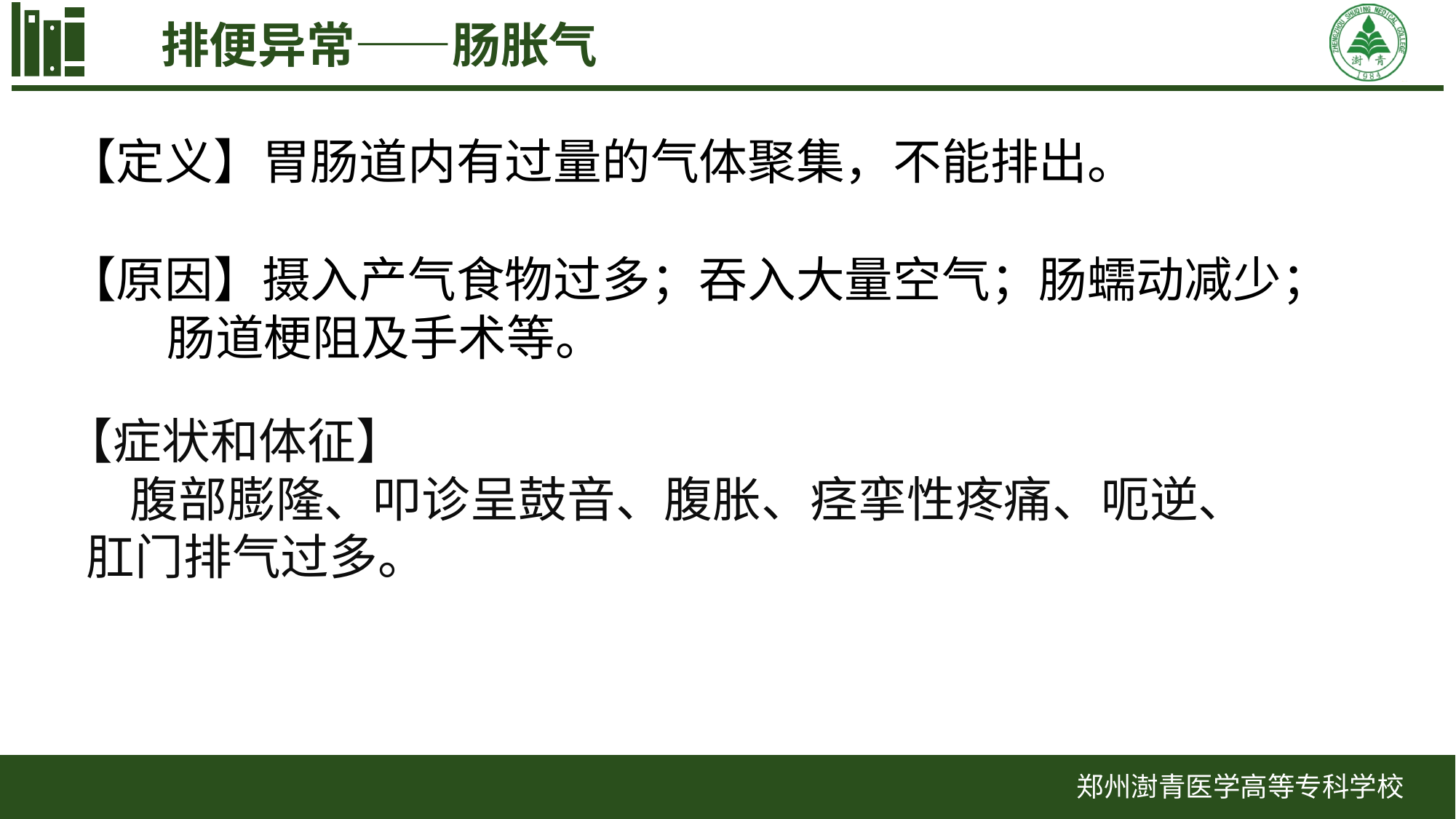

排便异常——肠胀气
【定义】胃肠道内有过量的气体聚集，不能排出。
【原因】摄入产气食物过多；吞入大量空气；肠蠕动减少；
        肠道梗阻及手术等。
 【症状和体征】
       腹部膨隆、叩诊呈鼓音、腹胀、痉挛性疼痛、呃逆、
   肛门排气过多。
郑州澍青医学高等专科学校